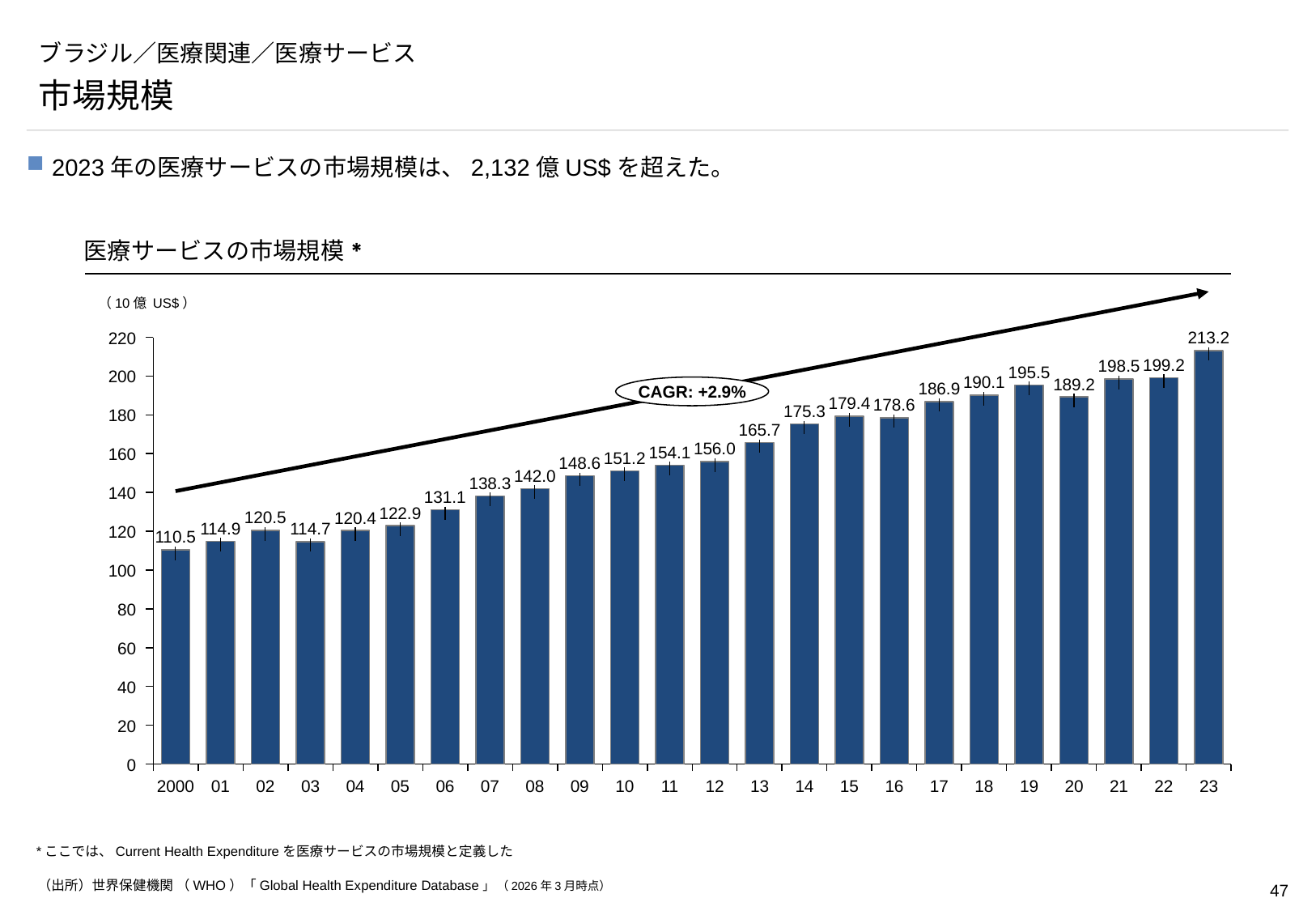

# ブラジル／医療関連／医療サービス
市場規模
2023年の医療サービスの市場規模は、2,132億US$を超えた。
医療サービスの市場規模*
（10億 US$）

### Chart

| Category |  |
|---|---|
213.2
220
199.2
198.5
195.5
200
190.1
189.2
CAGR: +2.9%
186.9
179.4
178.6
175.3
180
165.7
156.0
154.1
160
151.2
148.6
142.0
138.3
140
131.1
122.9
120.5
120.4
114.9
114.7
120
110.5
100
80
60
40
20
0
2000
01
02
03
04
05
06
07
08
09
10
11
12
13
14
15
16
17
18
19
20
21
22
23
*ここでは、Current Health Expenditureを医療サービスの市場規模と定義した
（出所）世界保健機関 （WHO）「Global Health Expenditure Database」 （2026年3月時点）